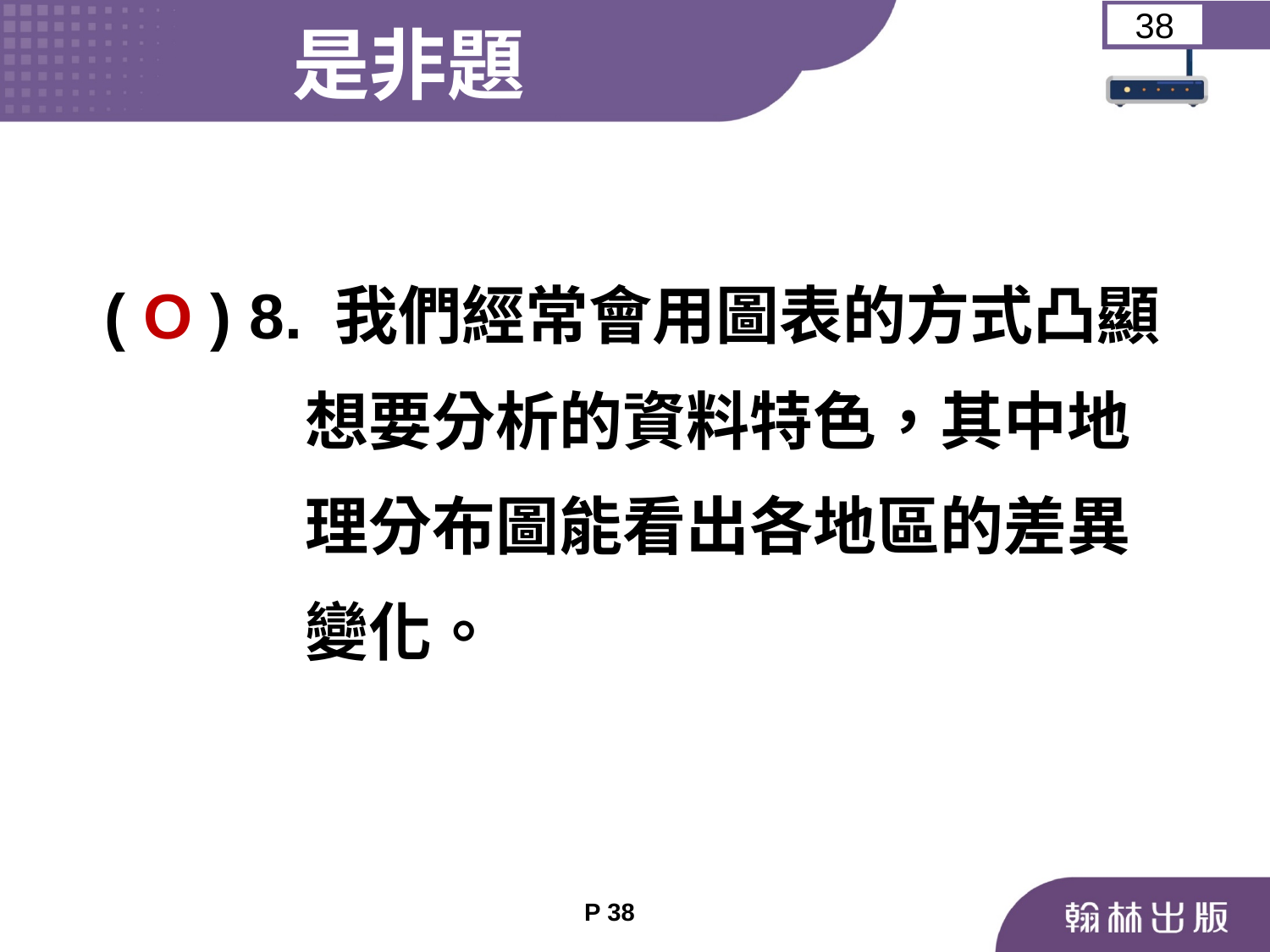

是非題

38
	  ( O ) 8. 我們經常會用圖表的方式凸顯
                 想要分析的資料特色，其中地
                 理分布圖能看出各地區的差異
                 變化。
P 38